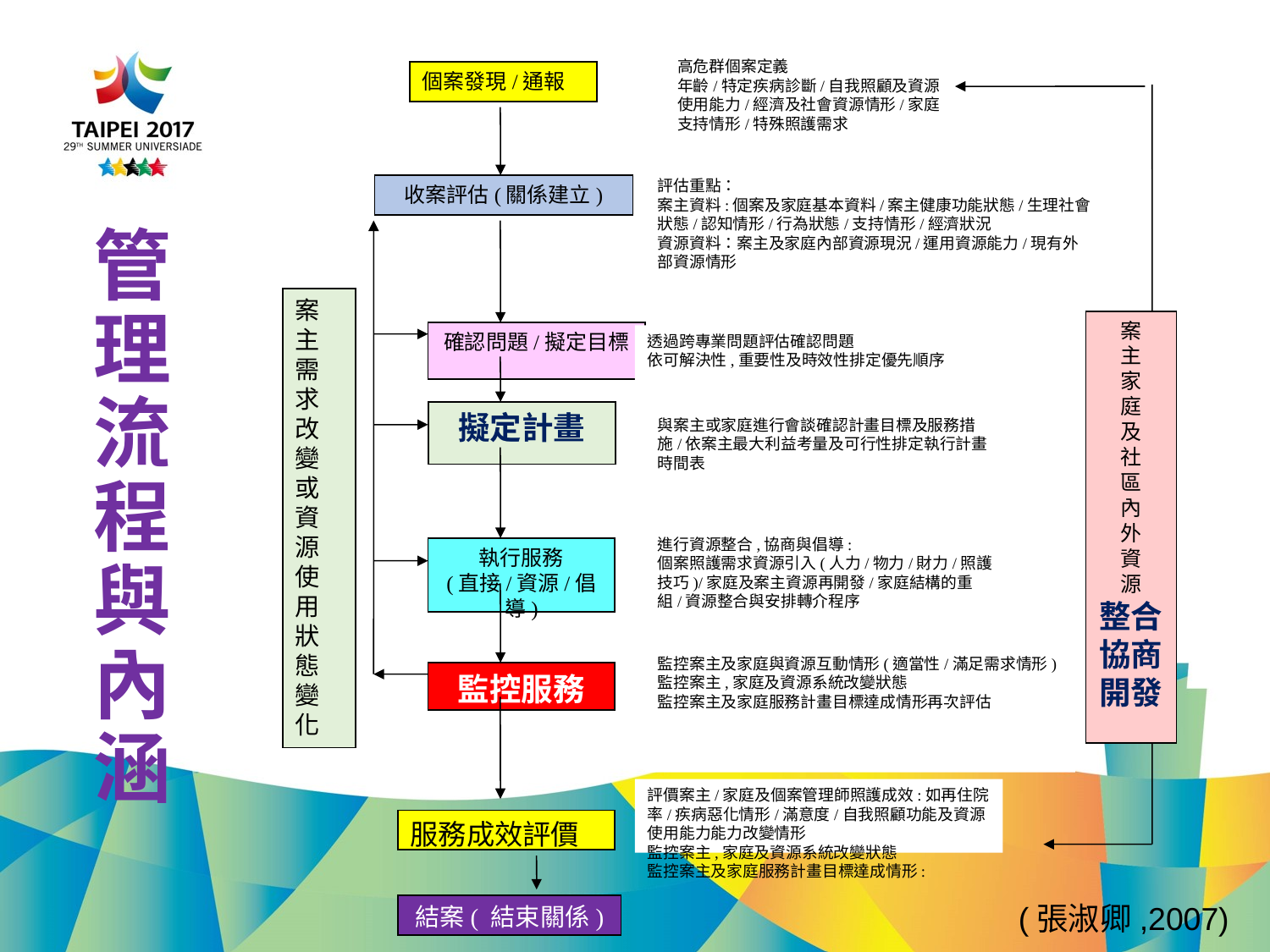

高危群個案定義
年齡/特定疾病診斷/自我照顧及資源使用能力/經濟及社會資源情形/家庭支持情形/特殊照護需求
個案發現/通報

評估重點：
案主資料:個案及家庭基本資料/案主健康功能狀態/生理社會狀態/認知情形/行為狀態/支持情形/經濟狀況
資源資料：案主及家庭內部資源現況/運用資源能力/現有外部資源情形
收案評估(關係建立)

案
主
家
庭
及
社
區
內
外
資
源
整合
協商
開發
確認問題/擬定目標
透過跨專業問題評估確認問題
依可解決性,重要性及時效性排定優先順序

擬定計畫
與案主或家庭進行會談確認計畫目標及服務措施/依案主最大利益考量及可行性排定執行計畫時間表

進行資源整合,協商與倡導:
個案照護需求資源引入(人力/物力/財力/照護技巧)/家庭及案主資源再開發/家庭結構的重組/資源整合與安排轉介程序

執行服務
(直接/資源/倡導)

監控案主及家庭與資源互動情形(適當性/滿足需求情形)
監控案主,家庭及資源系統改變狀態
監控案主及家庭服務計畫目標達成情形再次評估
監控服務

評價案主/家庭及個案管理師照護成效:如再住院率/疾病惡化情形/滿意度/自我照顧功能及資源使用能力能力改變情形
監控案主,家庭及資源系統改變狀態
監控案主及家庭服務計畫目標達成情形:
服務成效評價

結案( 結束關係)

案主需求改變或資源使用狀態變化

# 管理流程與內涵
(張淑卿,2007)